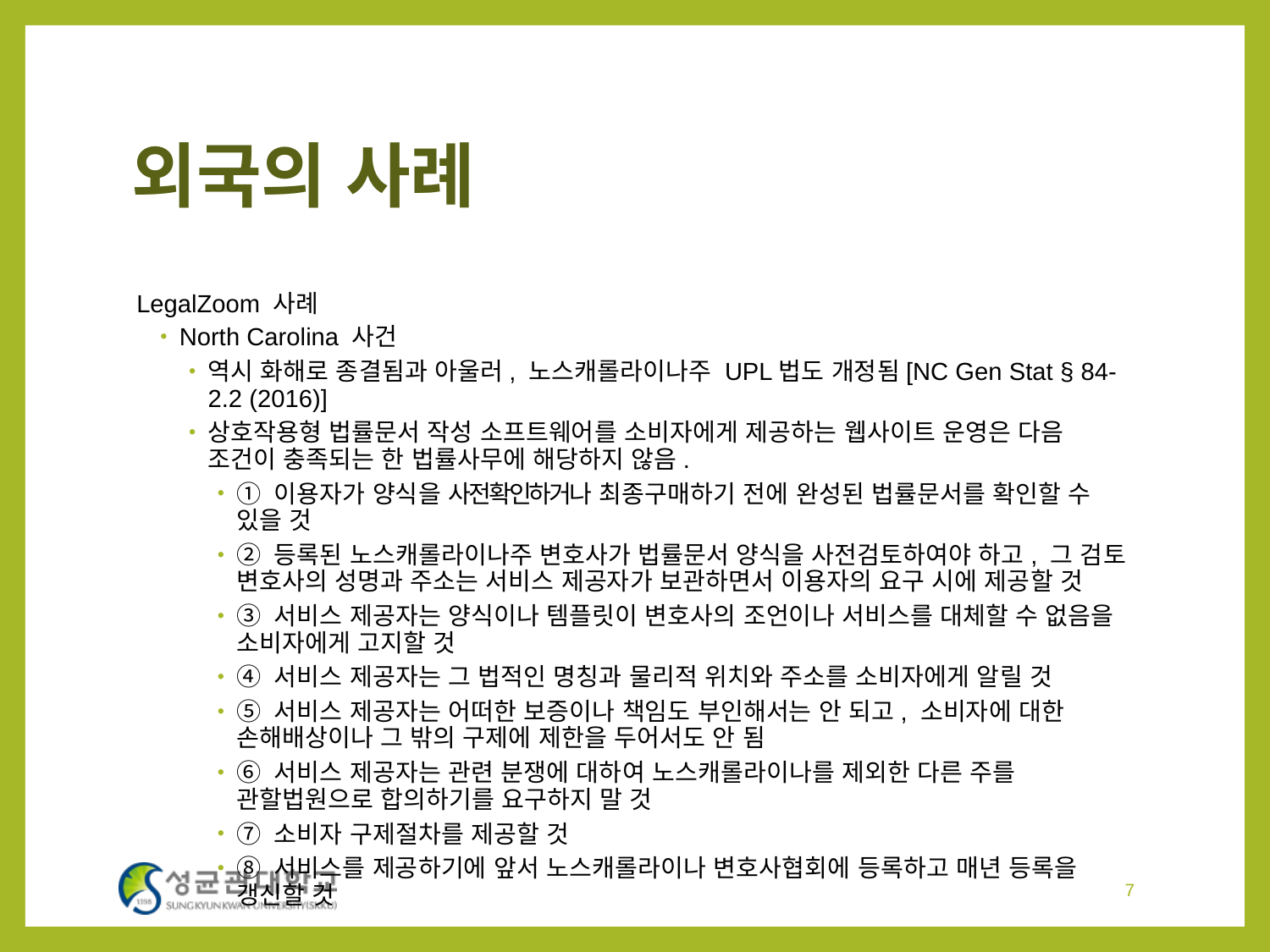

# 외국의 사례
LegalZoom 사례
North Carolina 사건
역시 화해로 종결됨과 아울러, 노스캐롤라이나주 UPL법도 개정됨[NC Gen Stat § 84-2.2 (2016)]
상호작용형 법률문서 작성 소프트웨어를 소비자에게 제공하는 웹사이트 운영은 다음 조건이 충족되는 한 법률사무에 해당하지 않음.
① 이용자가 양식을 사전확인하거나 최종구매하기 전에 완성된 법률문서를 확인할 수 있을 것
② 등록된 노스캐롤라이나주 변호사가 법률문서 양식을 사전검토하여야 하고, 그 검토 변호사의 성명과 주소는 서비스 제공자가 보관하면서 이용자의 요구 시에 제공할 것
③ 서비스 제공자는 양식이나 템플릿이 변호사의 조언이나 서비스를 대체할 수 없음을 소비자에게 고지할 것
④ 서비스 제공자는 그 법적인 명칭과 물리적 위치와 주소를 소비자에게 알릴 것
⑤ 서비스 제공자는 어떠한 보증이나 책임도 부인해서는 안 되고, 소비자에 대한 손해배상이나 그 밖의 구제에 제한을 두어서도 안 됨
⑥ 서비스 제공자는 관련 분쟁에 대하여 노스캐롤라이나를 제외한 다른 주를 관할법원으로 합의하기를 요구하지 말 것
⑦ 소비자 구제절차를 제공할 것
⑧ 서비스를 제공하기에 앞서 노스캐롤라이나 변호사협회에 등록하고 매년 등록을 갱신할 것
7